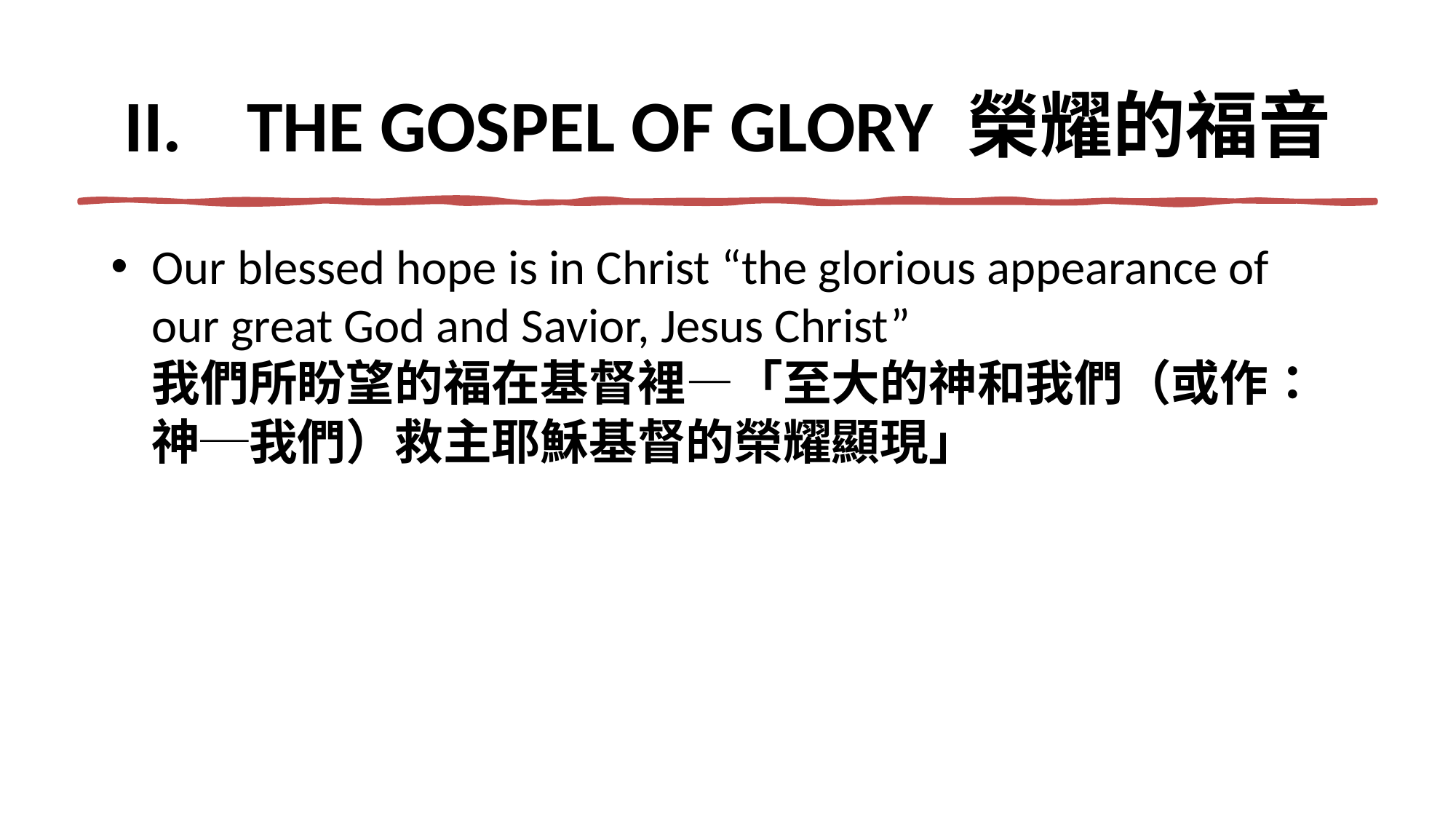

# THE GOSPEL OF GLORY 榮耀的福音

Our blessed hope is in Christ “the glorious appearance of our great God and Savior, Jesus Christ”
我們所盼望的福在基督裡—「至大的神和我們（或作：神─我們）救主耶穌基督的榮耀顯現」